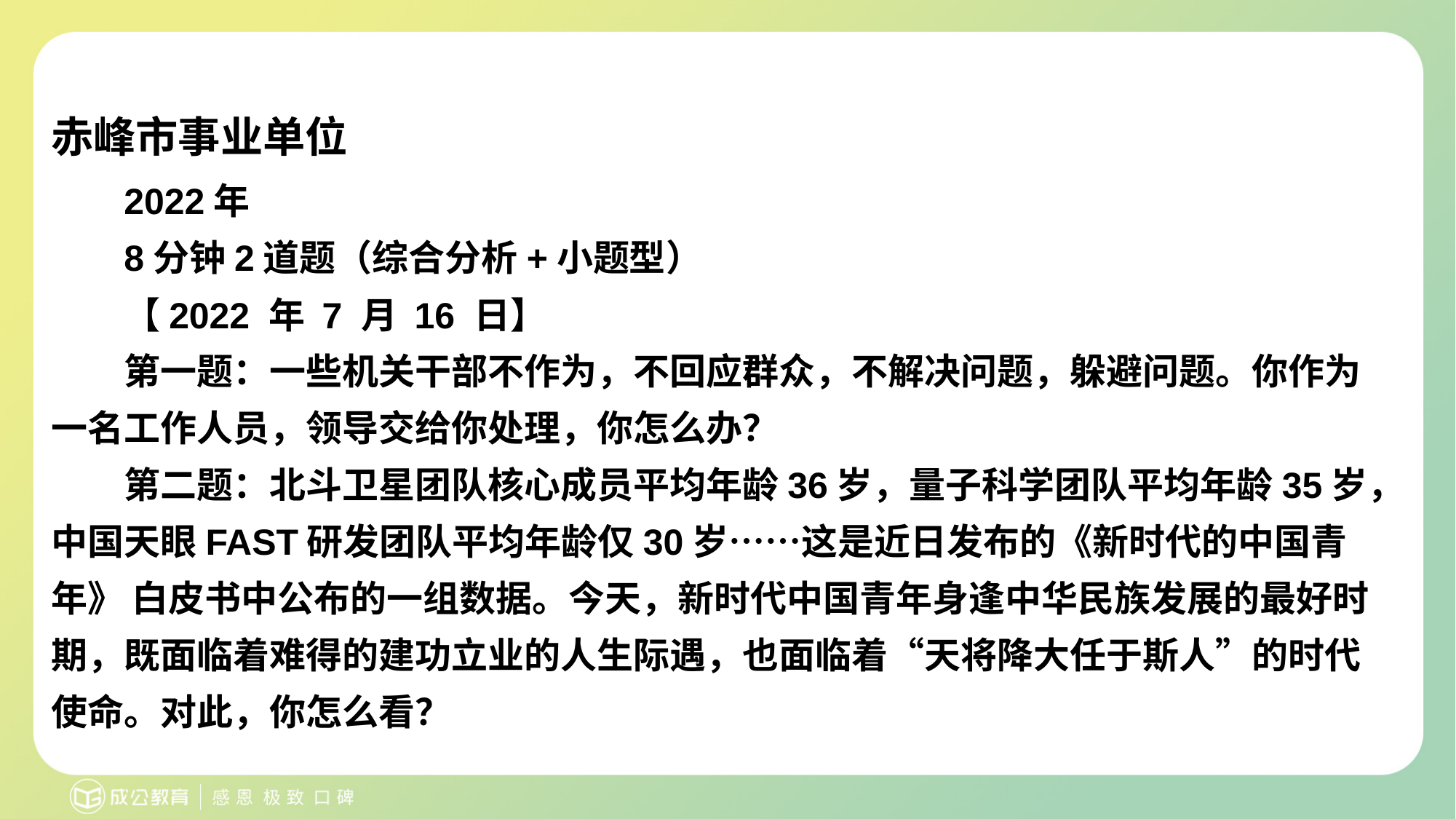

# 赤峰市事业单位
2022年
8分钟2道题（综合分析+小题型）
【2022 年 7 月 16 日】
第一题：一些机关干部不作为，不回应群众，不解决问题，躲避问题。你作为一名工作人员，领导交给你处理，你怎么办？
第二题：北斗卫星团队核心成员平均年龄36岁，量子科学团队平均年龄35岁，中国天眼FAST研发团队平均年龄仅30岁……这是近日发布的《新时代的中国青年》 白皮书中公布的一组数据。今天，新时代中国青年身逢中华民族发展的最好时期，既面临着难得的建功立业的人生际遇，也面临着“天将降大任于斯人”的时代使命。对此，你怎么看？